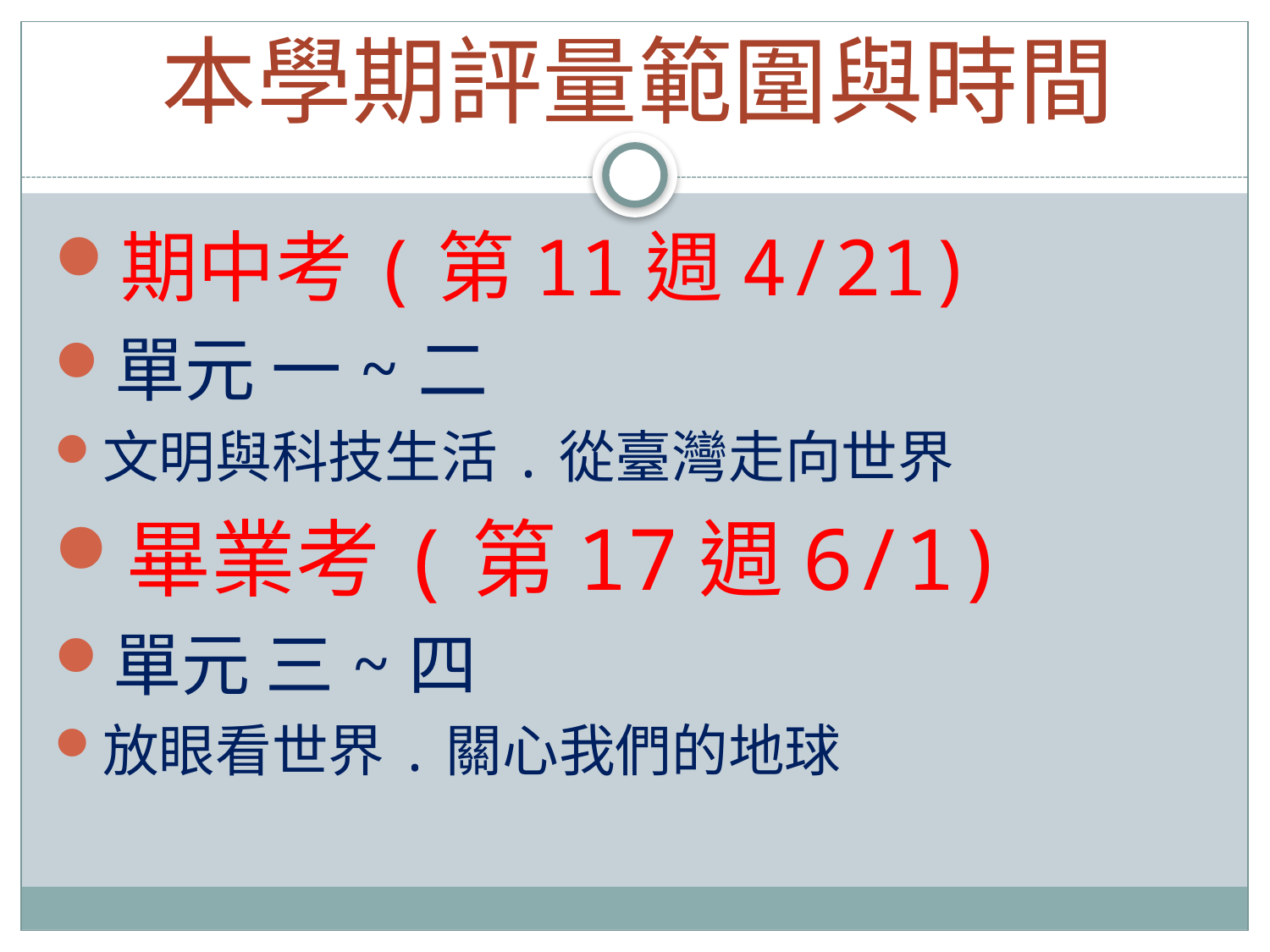

# 本學期評量範圍與時間
期中考(第11週4/21)
單元 一~二
文明與科技生活.從臺灣走向世界
畢業考(第17週6/1)
單元 三~四
放眼看世界.關心我們的地球